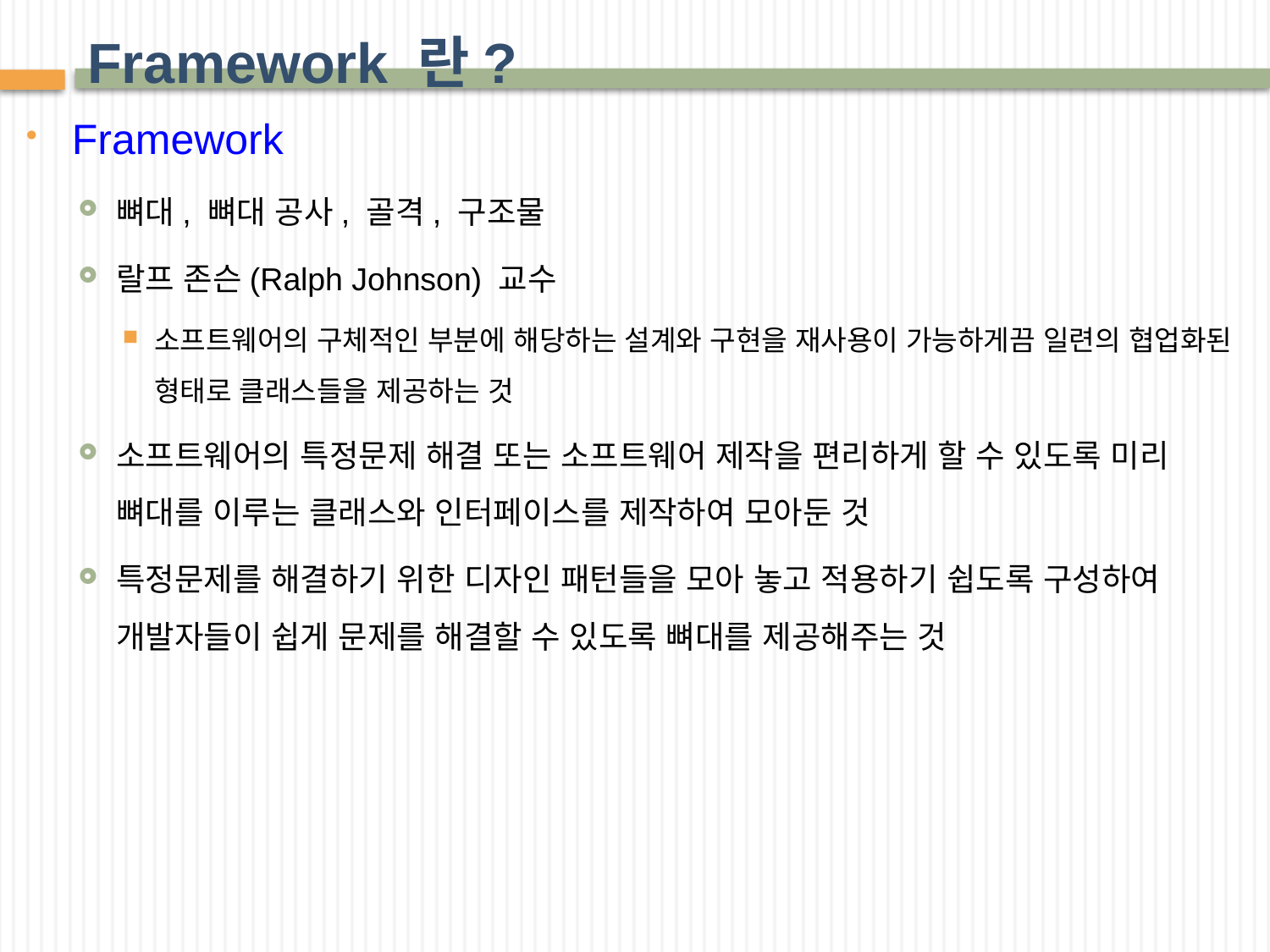

# Framework 란?
Framework
뼈대, 뼈대 공사, 골격, 구조물
랄프 존슨(Ralph Johnson) 교수
소프트웨어의 구체적인 부분에 해당하는 설계와 구현을 재사용이 가능하게끔 일련의 협업화된 형태로 클래스들을 제공하는 것
소프트웨어의 특정문제 해결 또는 소프트웨어 제작을 편리하게 할 수 있도록 미리 뼈대를 이루는 클래스와 인터페이스를 제작하여 모아둔 것
특정문제를 해결하기 위한 디자인 패턴들을 모아 놓고 적용하기 쉽도록 구성하여 개발자들이 쉽게 문제를 해결할 수 있도록 뼈대를 제공해주는 것